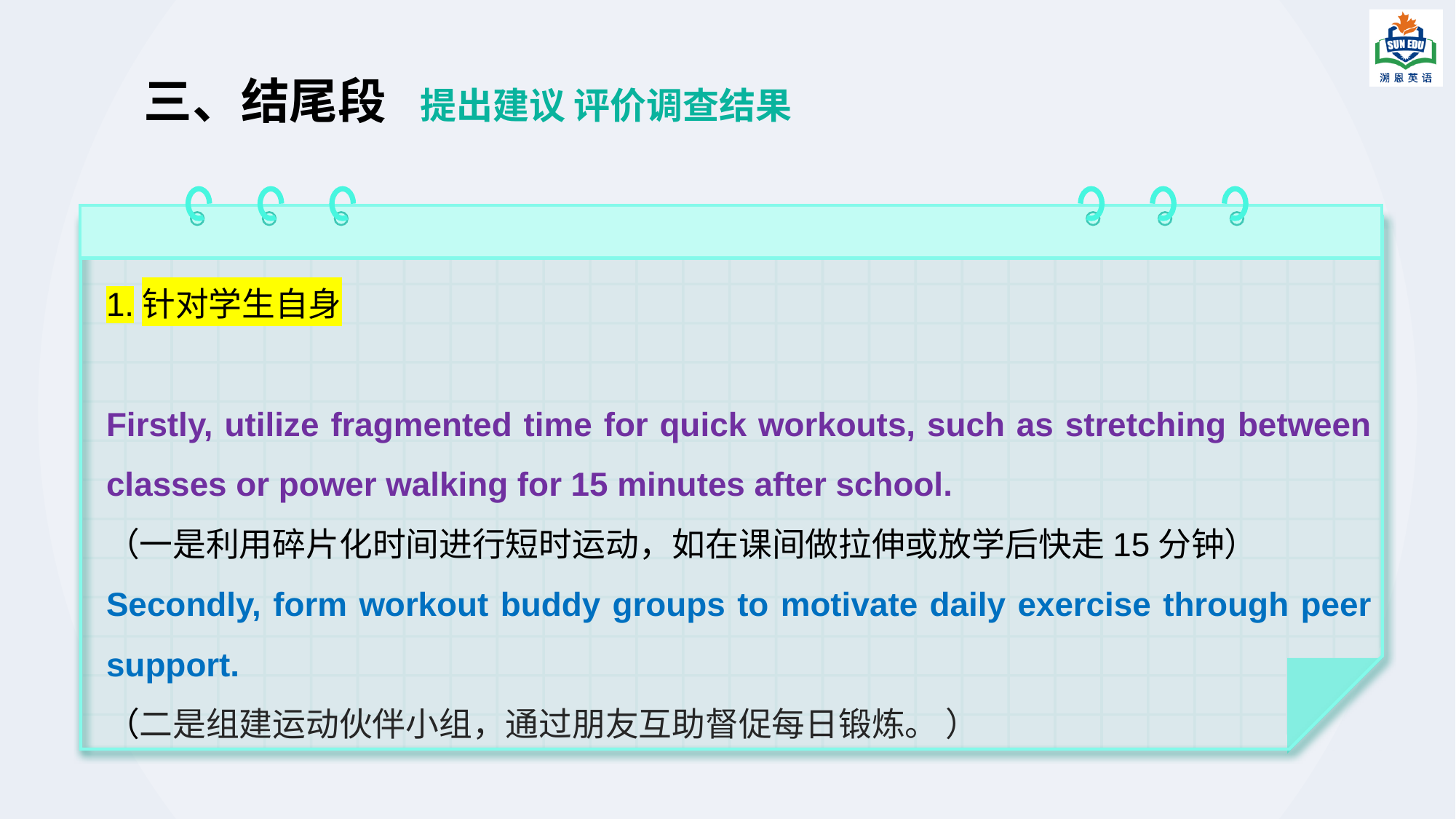

# 三、结尾段   提出建议 评价调查结果

1.针对学生自身

Firstly, utilize fragmented time for quick workouts, such as stretching between classes or power walking for 15 minutes after school.
（一是利用碎片化时间进行短时运动，如在课间做拉伸或放学后快走15分钟）
Secondly, form workout buddy groups to motivate daily exercise through peer support.
（二是组建运动伙伴小组，通过朋友互助督促每日锻炼。 ）